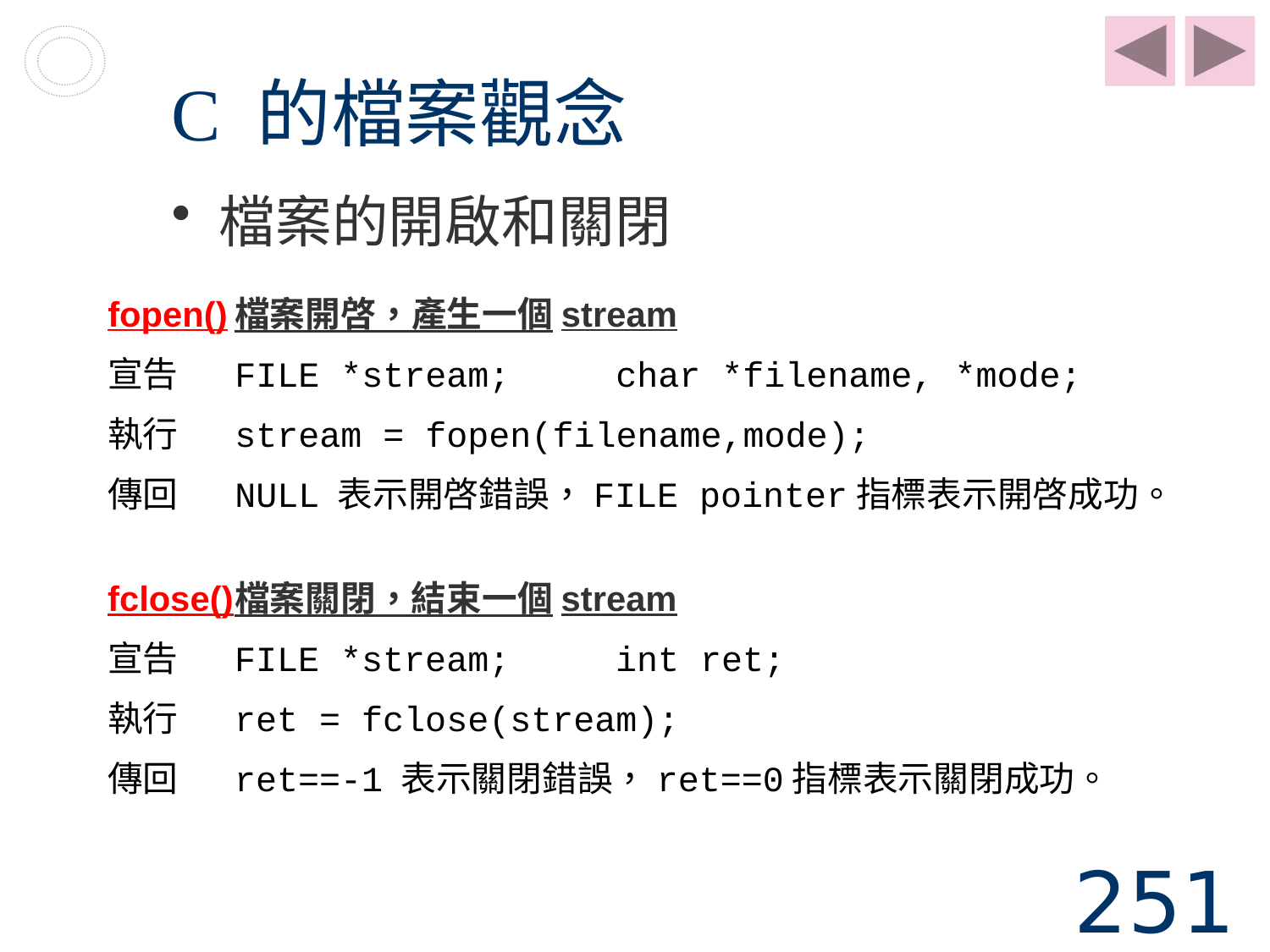

# C 的檔案觀念
檔案的開啟和關閉
fopen()	檔案開啓，產生一個stream
宣告	FILE *stream;	char *filename, *mode;
執行	stream = fopen(filename,mode);
傳回	NULL 表示開啓錯誤，FILE pointer指標表示開啓成功。
fclose()	檔案關閉，結束一個stream
宣告	FILE *stream;	int ret;
執行	ret = fclose(stream);
傳回	ret==-1 表示關閉錯誤，ret==0指標表示關閉成功。
251